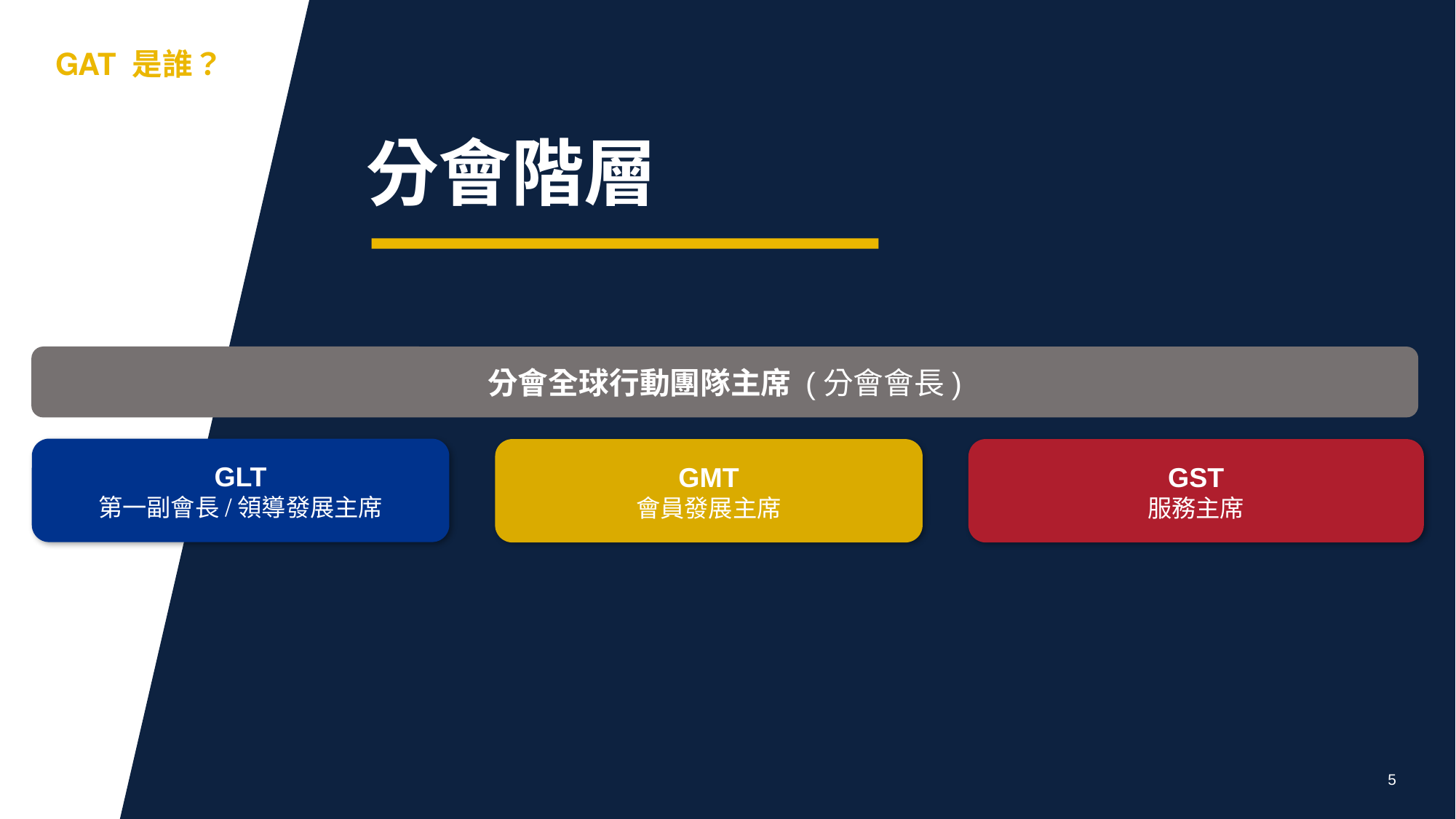

aa

GAT 是誰？
分會階層
分會全球行動團隊主席 (分會會長)
GLT
第一副會長/領導發展主席
GST
服務主席
GMT
會員發展主席
5